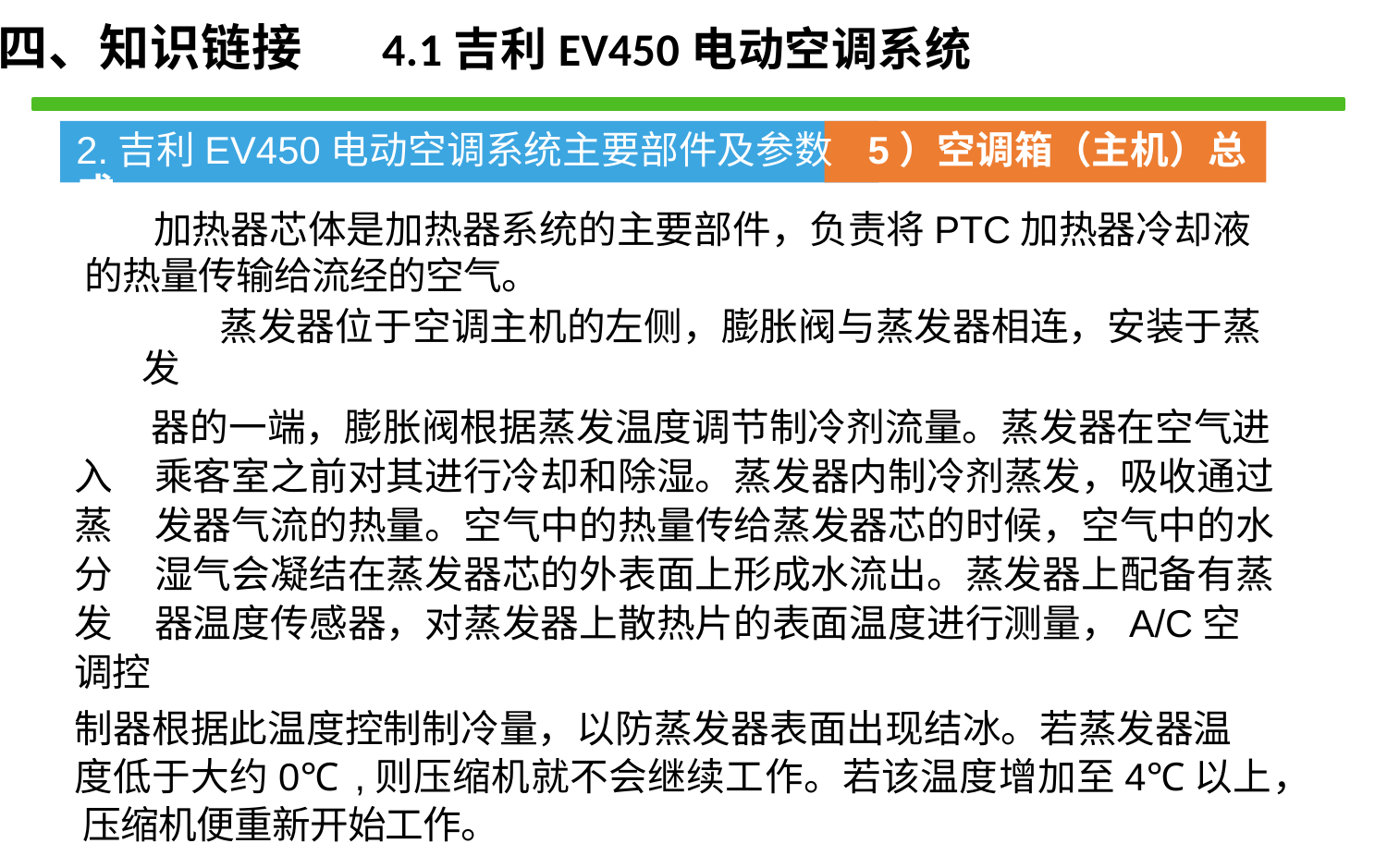

四、知识链接     4.1吉利EV450电动空调系统

2.吉利EV450电动空调系统主要部件及参数   5）空调箱（主机）总成

加热器芯体是加热器系统的主要部件，负责将PTC加热器冷却液     的热量传输给流经的空气。
蒸发器位于空调主机的左侧，膨胀阀与蒸发器相连，安装于蒸发
器的一端，膨胀阀根据蒸发温度调节制冷剂流量。蒸发器在空气进入     乘客室之前对其进行冷却和除湿。蒸发器内制冷剂蒸发，吸收通过蒸     发器气流的热量。空气中的热量传给蒸发器芯的时候，空气中的水分     湿气会凝结在蒸发器芯的外表面上形成水流出。蒸发器上配备有蒸发     器温度传感器，对蒸发器上散热片的表面温度进行测量，A/C空调控
制器根据此温度控制制冷量，以防蒸发器表面出现结冰。若蒸发器温     度低于大约0℃ ,则压缩机就不会继续工作。若该温度增加至4℃以上， 压缩机便重新开始工作。